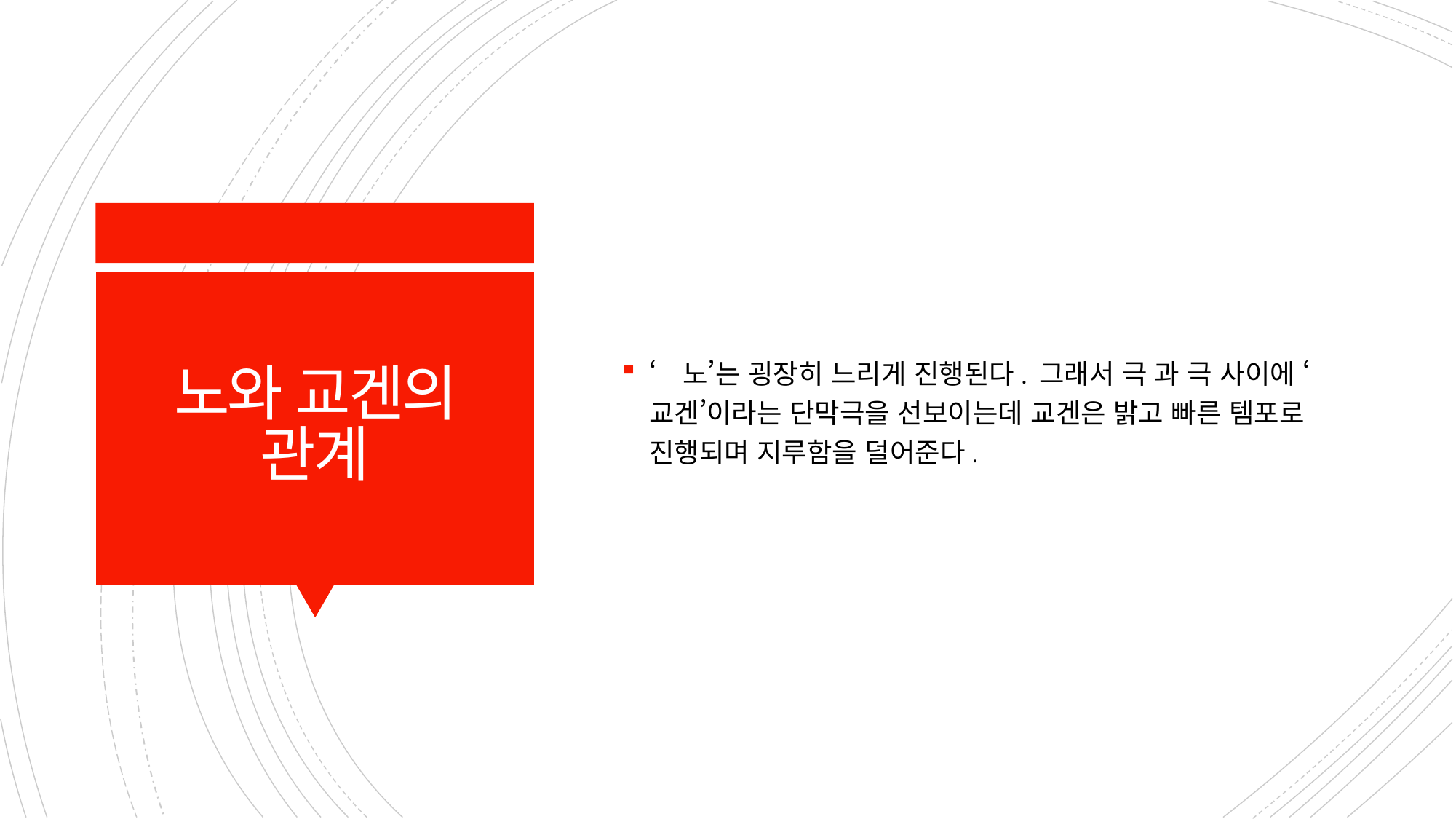

‘노’는 굉장히 느리게 진행된다. 그래서 극 과 극 사이에 ‘교겐’이라는 단막극을 선보이는데 교겐은 밝고 빠른 템포로 진행되며 지루함을 덜어준다.
# 노와 교겐의 관계